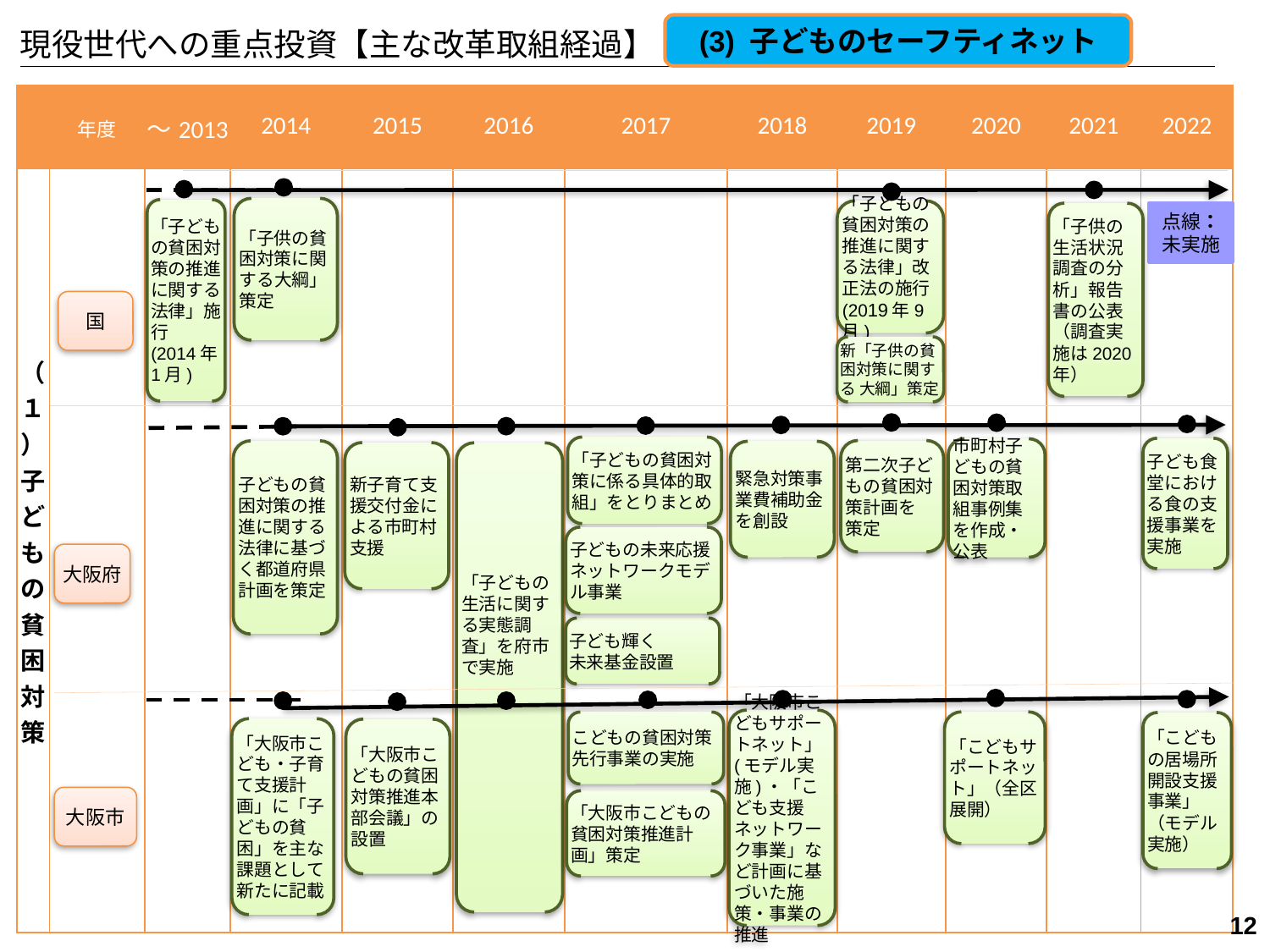

(3) 子どものセーフティネット
現役世代への重点投資【主な改革取組経過】
|  | 年度 | ～2013 | 2014 | 2015 | 2016 | 2017 | 2018 | 2019 | 2020 | 2021 | 2022 |
| --- | --- | --- | --- | --- | --- | --- | --- | --- | --- | --- | --- |
| （１）子どもの貧困対策 |  |  |  |  |  |  |  |  |  |  |  |

「子供の貧困対策に関する大綱」策定
「子どもの貧困対策の推進に関する法律」施行
(2014年1月)
「子どもの貧困対策の推進に関する法律」改正法の施行(2019年9月)
点線：
未実施
「子供の生活状況調査の分析」報告書の公表（調査実施は2020年）
国
新「子供の貧困対策に関する 大綱」策定

「子どもの貧困対策に係る具体的取組」をとりまとめ
子ども食堂における食の支援事業を
実施
市町村子どもの貧困対策取組事例集を作成・公表
第二次子どもの貧困対策計画を
策定
子どもの貧困対策の推進に関する法律に基づく都道府県計画を策定
緊急対策事業費補助金を創設
新子育て支援交付金による市町村支援
「子どもの生活に関する実態調査」を府市で実施

子どもの未来応援ネットワークモデル事業
大阪府
子ども輝く
未来基金設置

「大阪市こどもサポートネット」(モデル実施)・「こども支援ネットワーク事業」など計画に基づいた施策・事業の推進
「こどもサポートネット」（全区展開）
こどもの貧困対策先行事業の実施
「こどもの居場所開設支援事業」（モデル実施）
「大阪市こども・子育て支援計画」に「子どもの貧困」を主な課題として新たに記載
「大阪市こどもの貧困対策推進本部会議」の設置
大阪市
「大阪市こどもの貧困対策推進計画」策定
12